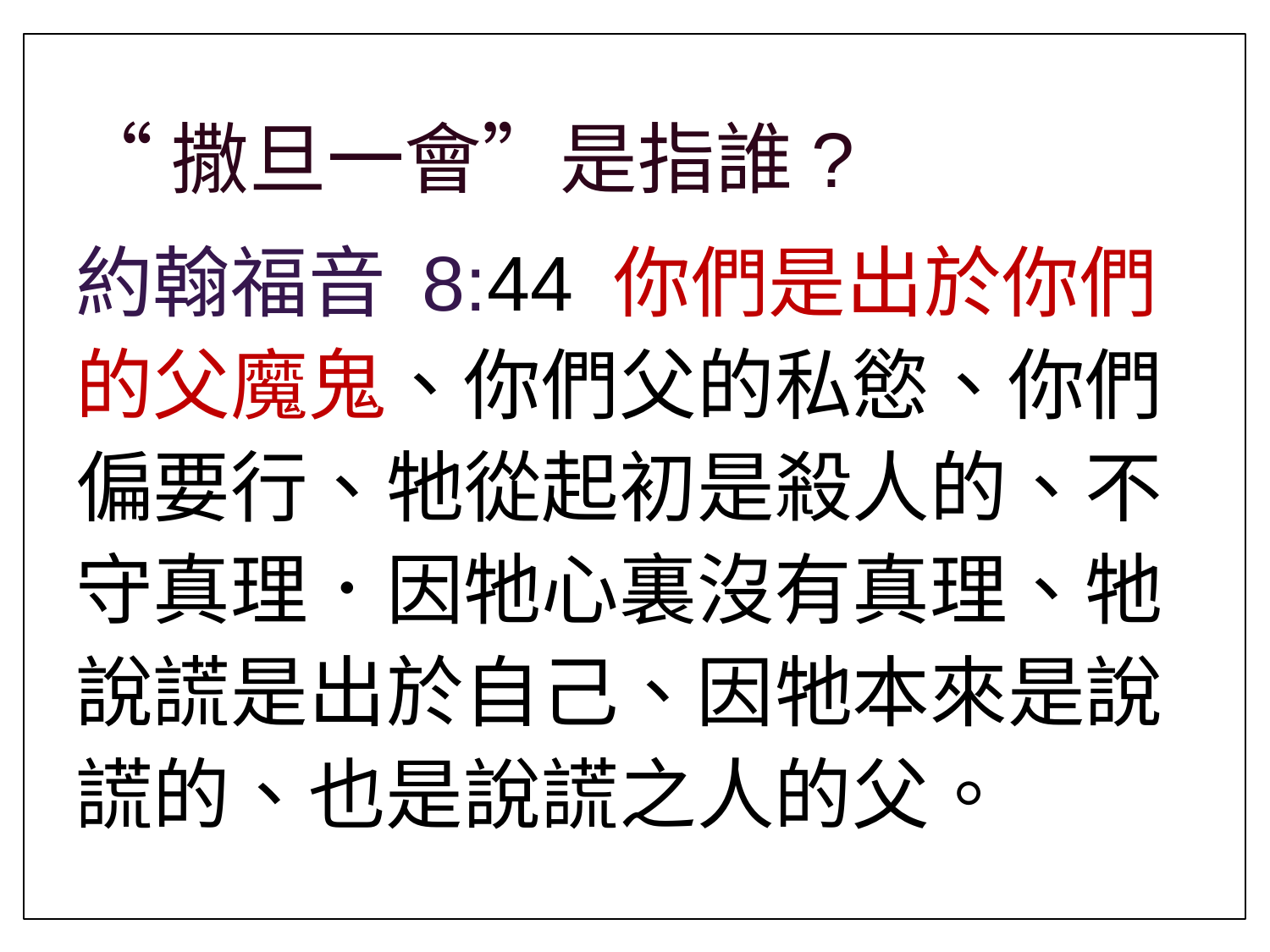

“撒旦一會”是指誰?
約翰福音 8:44 你們是出於你們的父魔鬼、你們父的私慾、你們偏要行、牠從起初是殺人的、不守真理．因牠心裏沒有真理、牠說謊是出於自己、因牠本來是說謊的、也是說謊之人的父。